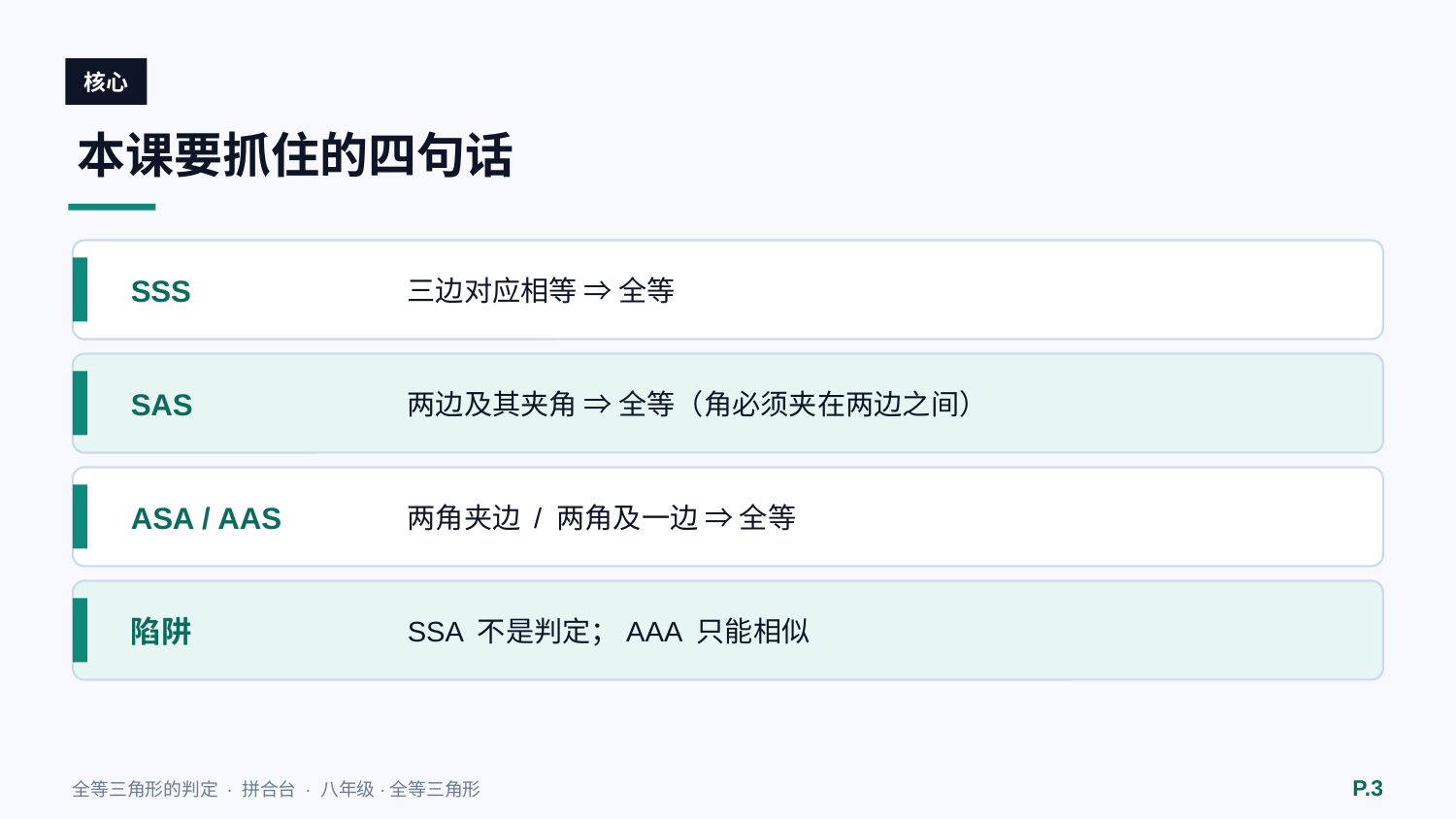

核心

本课要抓住的四句话

SSS
三边对应相等 ⇒ 全等

SAS
两边及其夹角 ⇒ 全等（角必须夹在两边之间）

ASA / AAS
两角夹边 / 两角及一边 ⇒ 全等

陷阱
SSA 不是判定；AAA 只能相似

P.3
全等三角形的判定 · 拼合台 · 八年级·全等三角形